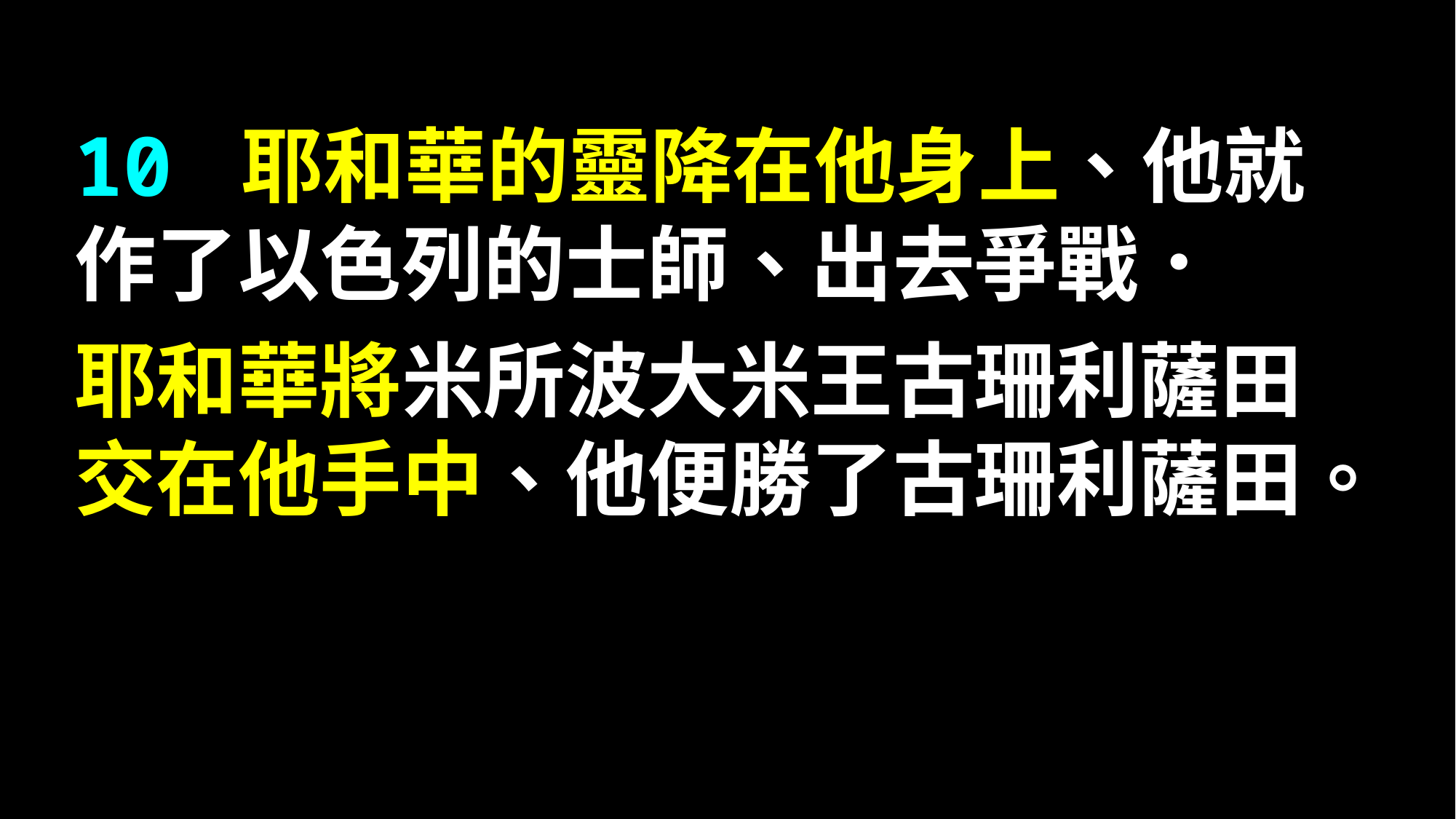

10 耶和華的靈降在他身上、他就作了以色列的士師、出去爭戰．
耶和華將米所波大米王古珊利薩田交在他手中、他便勝了古珊利薩田。